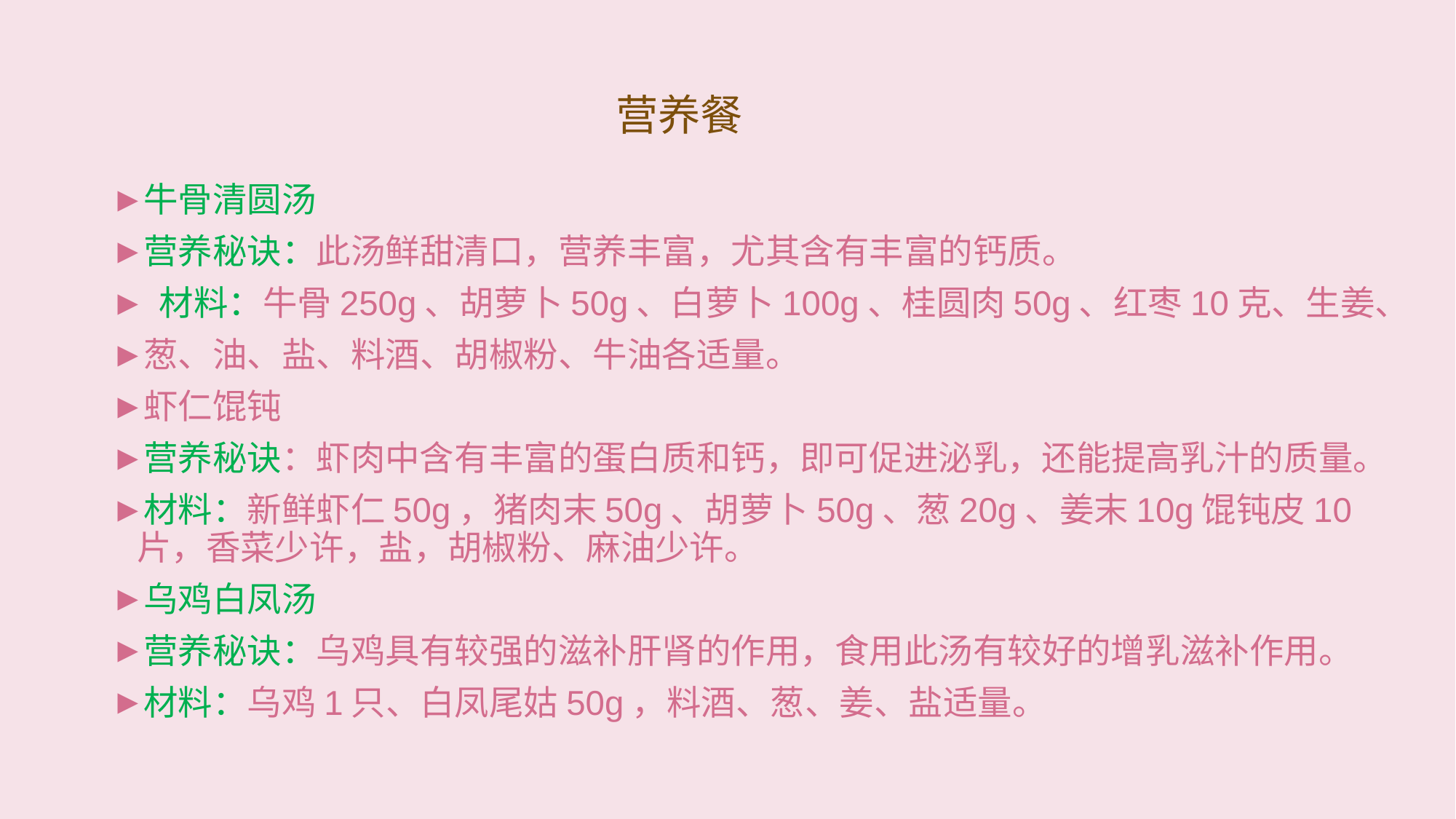

# 营养餐
牛骨清圆汤
营养秘诀：此汤鲜甜清口，营养丰富，尤其含有丰富的钙质。
 材料：牛骨250g、胡萝卜50g、白萝卜100g、桂圆肉50g、红枣10克、生姜、
葱、油、盐、料酒、胡椒粉、牛油各适量。
虾仁馄钝
营养秘诀：虾肉中含有丰富的蛋白质和钙，即可促进泌乳，还能提高乳汁的质量。
材料：新鲜虾仁50g，猪肉末50g、胡萝卜50g、葱20g、姜末10g馄钝皮10片，香菜少许，盐，胡椒粉、麻油少许。
乌鸡白凤汤
营养秘诀：乌鸡具有较强的滋补肝肾的作用，食用此汤有较好的增乳滋补作用。
材料：乌鸡1只、白凤尾姑50g，料酒、葱、姜、盐适量。